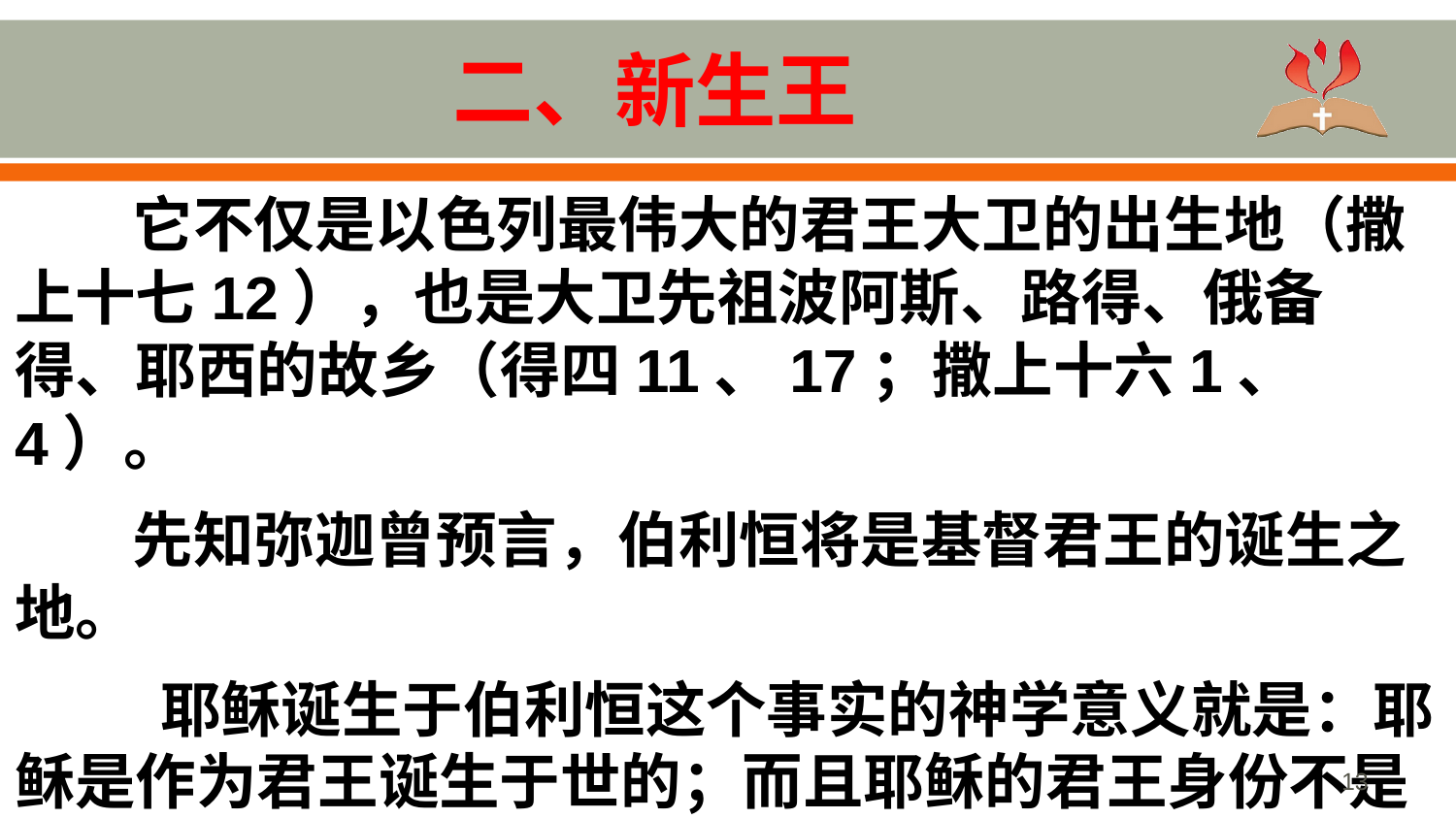

# 二、新生王
它不仅是以色列最伟大的君王大卫的出生地（撒上十七12），也是大卫先祖波阿斯、路得、俄备得、耶西的故乡（得四11、17；撒上十六1、4）。
先知弥迦曾预言，伯利恒将是基督君王的诞生之地。
	耶稣诞生于伯利恒这个事实的神学意义就是：耶稣是作为君王诞生于世的；而且耶稣的君王身份不是世上的君王，而是天国的君王。

13